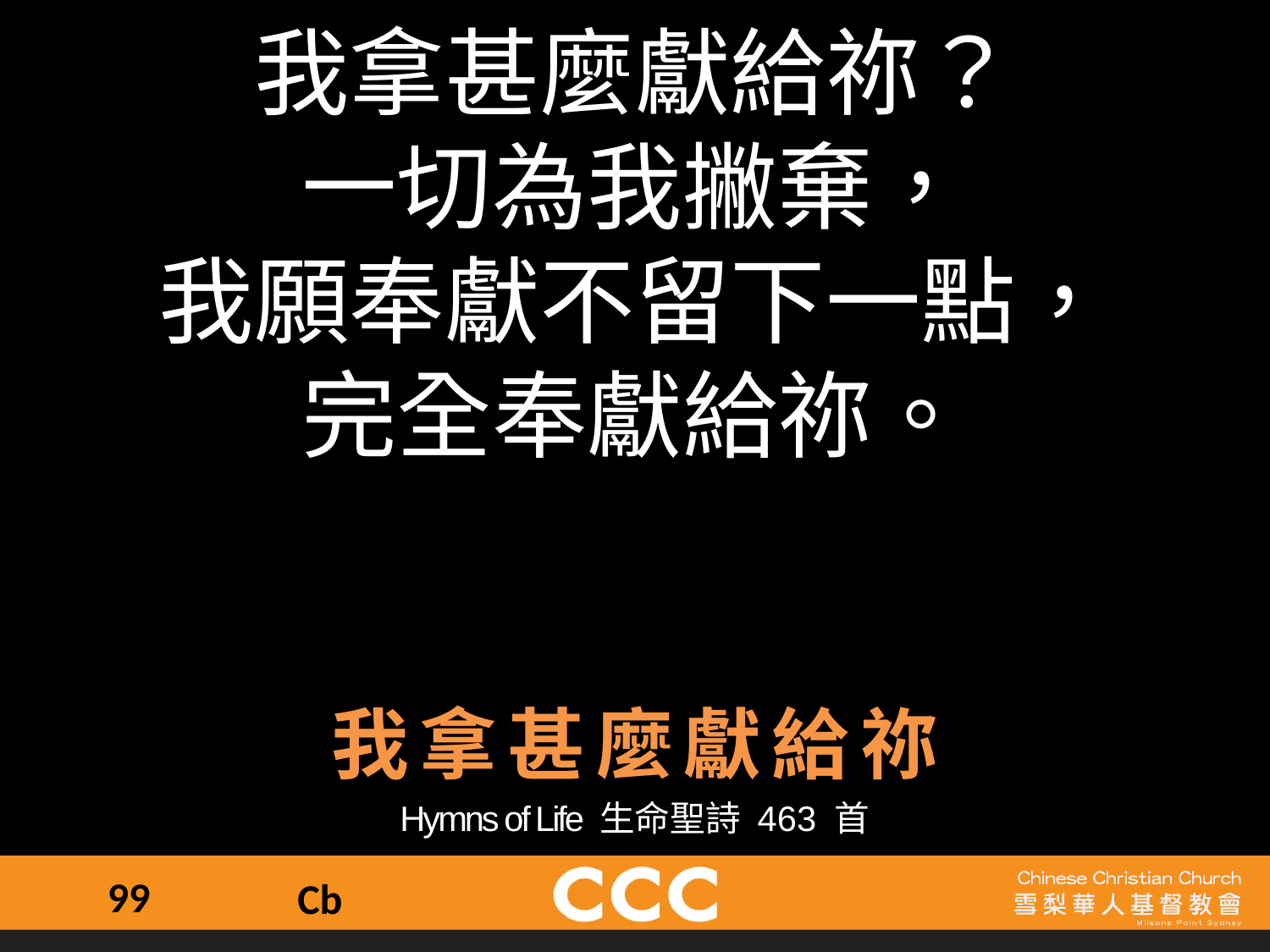

我拿甚麼獻給祢？
一切為我撇棄，
我願奉獻不留下一點，
完全奉獻給祢。
我拿甚麼獻給祢
Hymns of Life 生命聖詩 463 首
99
Cb